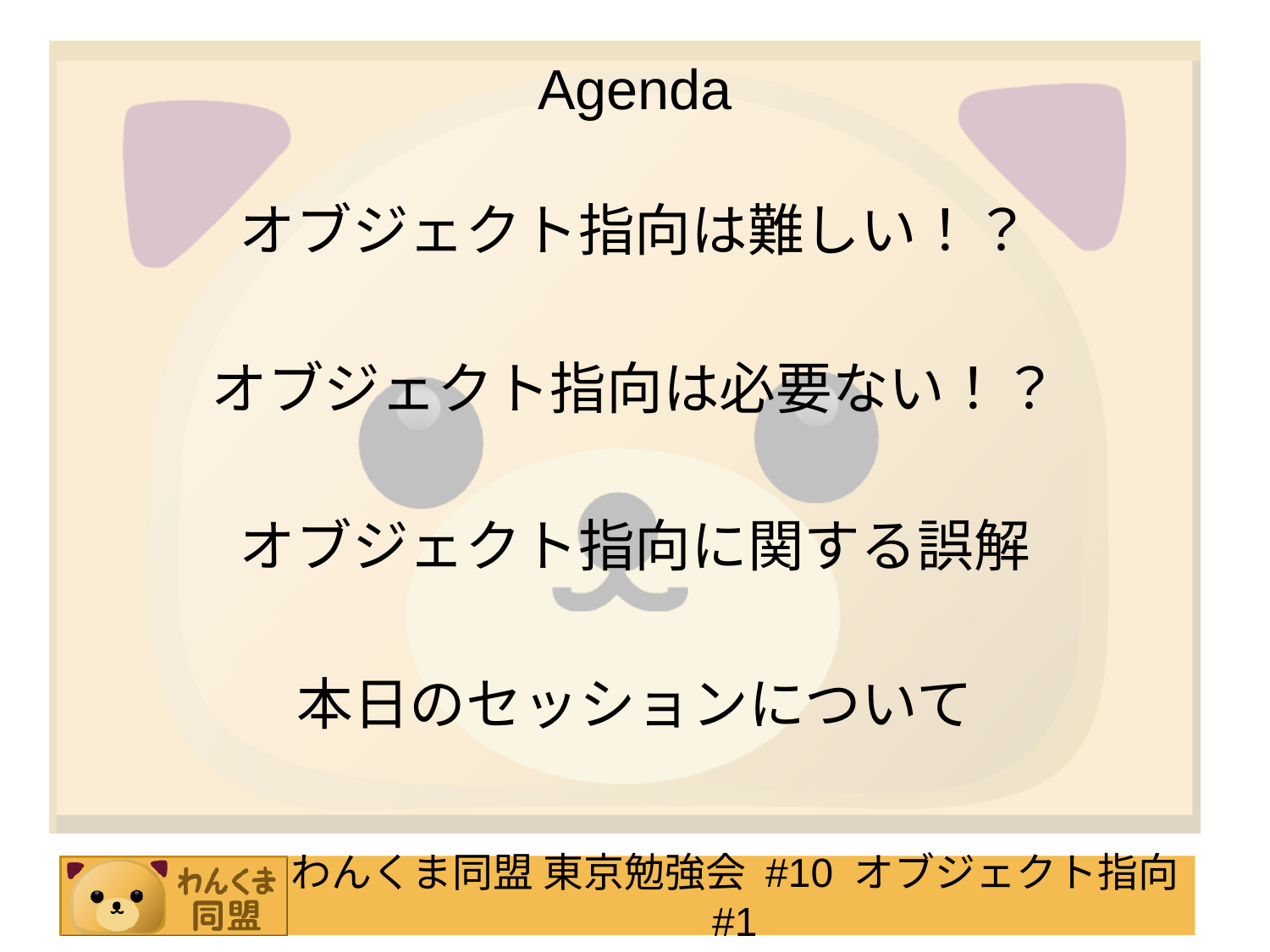

# Agenda
オブジェクト指向は難しい！？

オブジェクト指向は必要ない！？

オブジェクト指向に関する誤解

本日のセッションについて